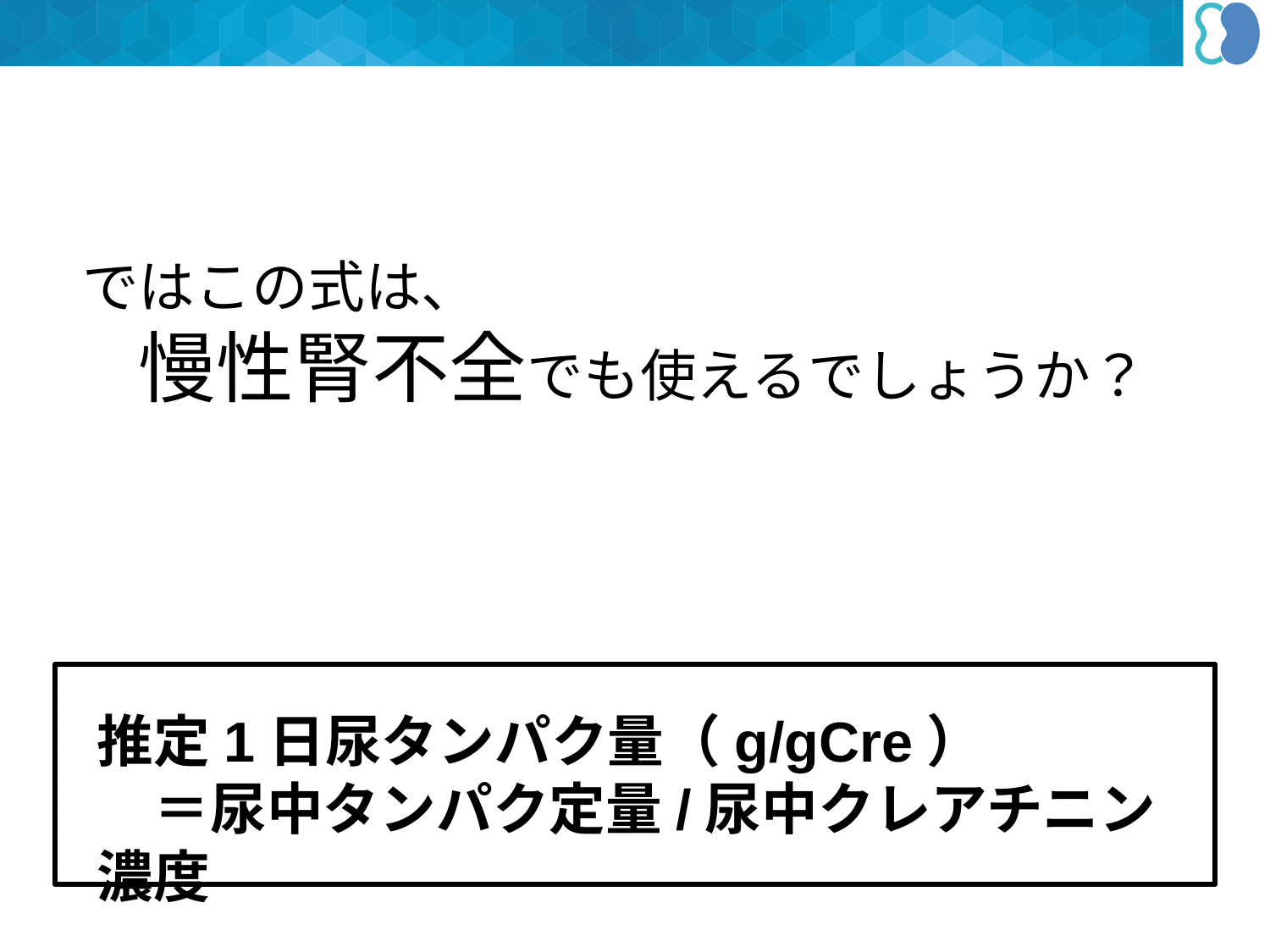

ではこの式は、
　慢性腎不全でも使えるでしょうか？

推定1日尿タンパク量（g/gCre）
　＝尿中タンパク定量/尿中クレアチニン濃度